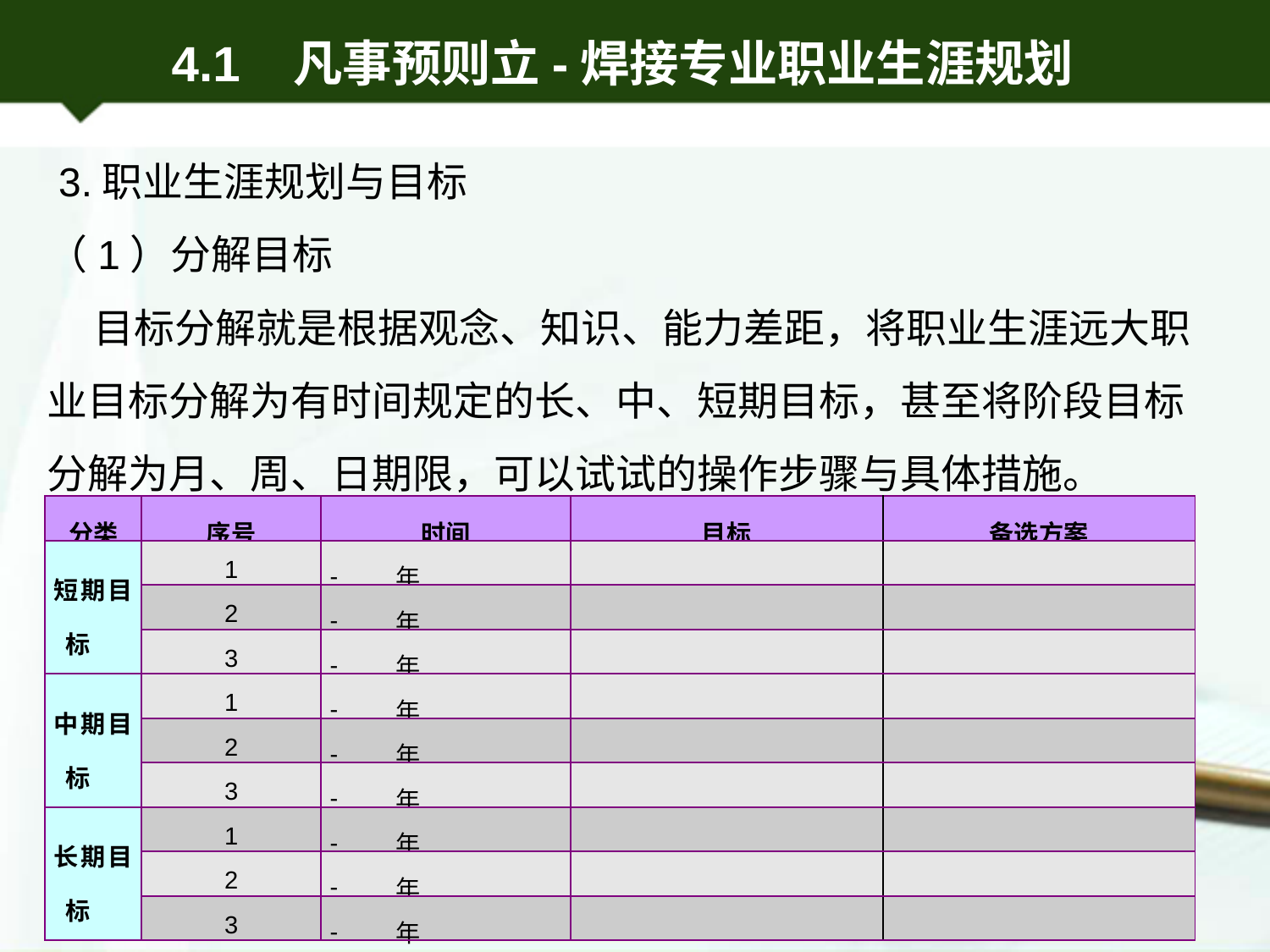

4.1   凡事预则立-焊接专业职业生涯规划
 3.职业生涯规划与目标
（1）分解目标
    目标分解就是根据观念、知识、能力差距，将职业生涯远大职业目标分解为有时间规定的长、中、短期目标，甚至将阶段目标分解为月、周、日期限，可以试试的操作步骤与具体措施。

| 分类 | 序号 | 时间 | 目标 | 备选方案 |
| --- | --- | --- | --- | --- |
| 短期目 标 | 1 | 年 |  |  |
|  | 2 | 年 |  |  |
|  | 3 | 年 |  |  |
| 中期目 标 | 1 | 年 |  |  |
|  | 2 | 年 |  |  |
|  | 3 | 年 |  |  |
| 长期目 标 | 1 | 年 |  |  |
|  | 2 | 年 |  |  |
|  | 3 | 年 |  |  |